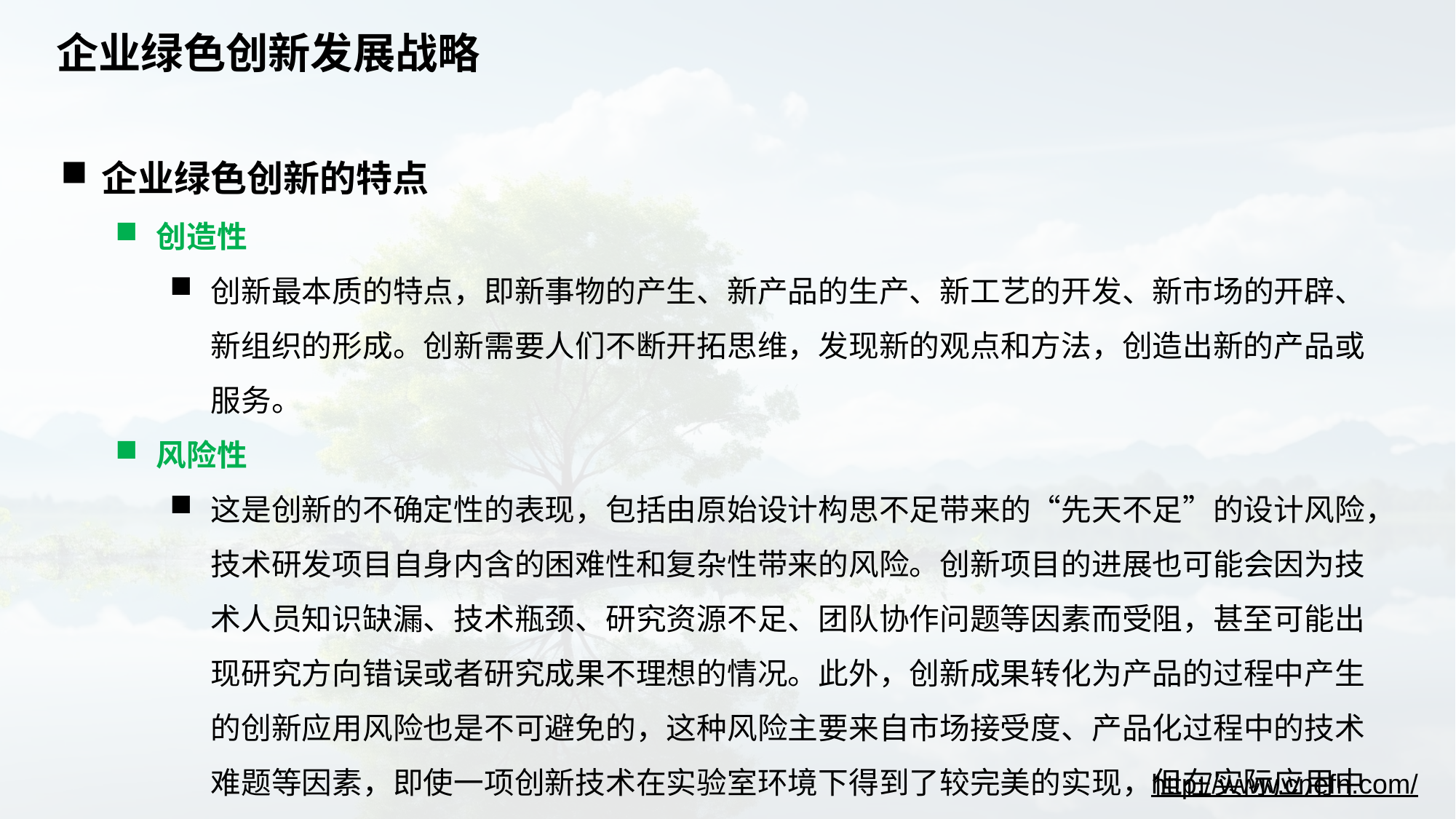

# 企业绿色创新发展战略
企业绿色创新的特点
创造性
创新最本质的特点，即新事物的产生、新产品的生产、新工艺的开发、新市场的开辟、新组织的形成。创新需要人们不断开拓思维，发现新的观点和方法，创造出新的产品或服务。
风险性
这是创新的不确定性的表现，包括由原始设计构思不足带来的“先天不足”的设计风险，技术研发项目自身内含的困难性和复杂性带来的风险。创新项目的进展也可能会因为技术人员知识缺漏、技术瓶颈、研究资源不足、团队协作问题等因素而受阻，甚至可能出现研究方向错误或者研究成果不理想的情况。此外，创新成果转化为产品的过程中产生的创新应用风险也是不可避免的，这种风险主要来自市场接受度、产品化过程中的技术难题等因素，即使一项创新技术在实验室环境下得到了较完美的实现，但在实际应用中可能会遇到各种预料之外的问题，如市场接受度低、成本过高等。